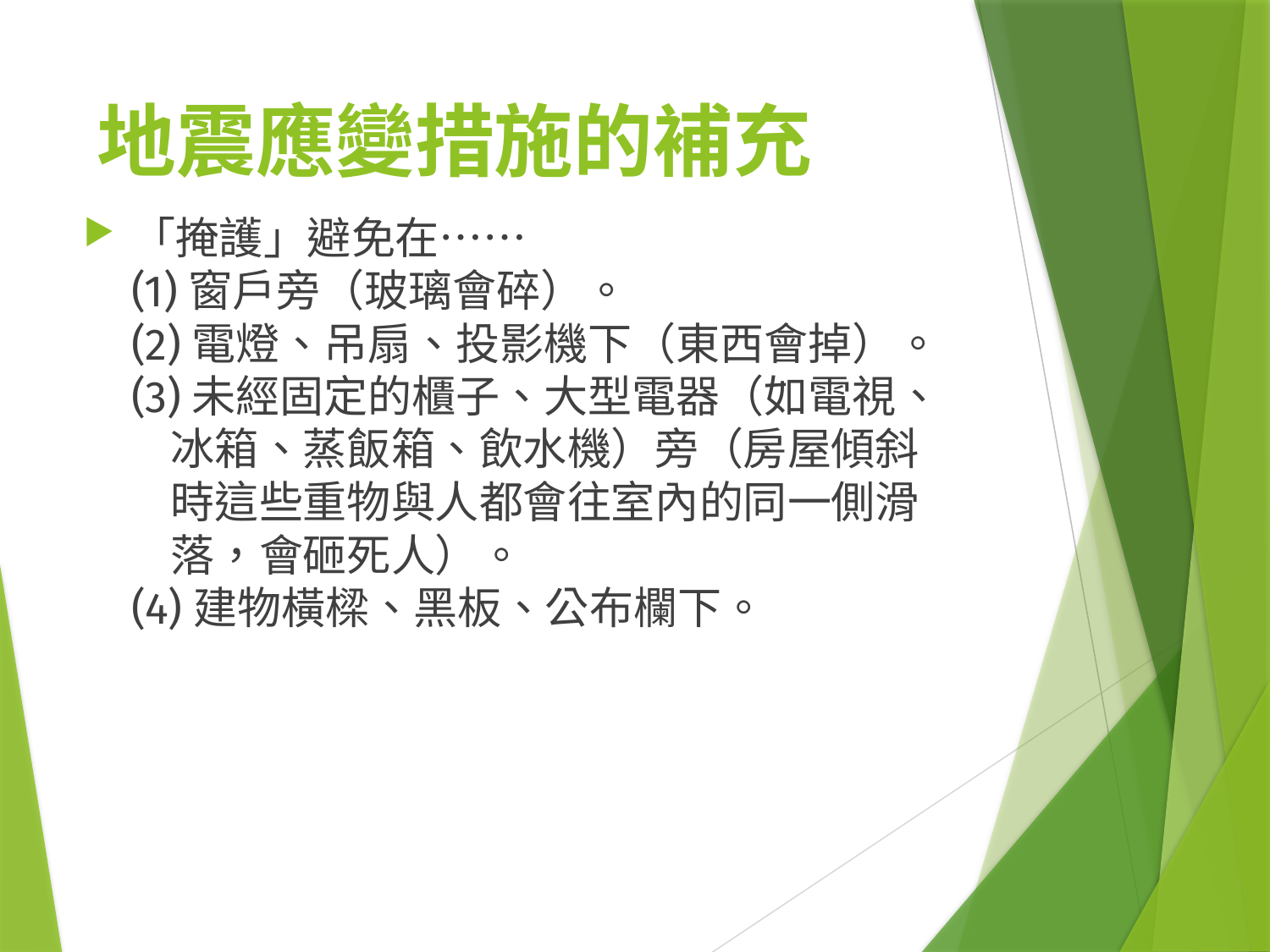

# 地震應變措施的補充
「掩護」避免在……
(1)窗戶旁（玻璃會碎）。
(2)電燈、吊扇、投影機下（東西會掉）。
(3)未經固定的櫃子、大型電器（如電視、
    冰箱、蒸飯箱、飲水機）旁（房屋傾斜
    時這些重物與人都會往室內的同一側滑
    落，會砸死人）。
(4)建物橫樑、黑板、公布欄下。